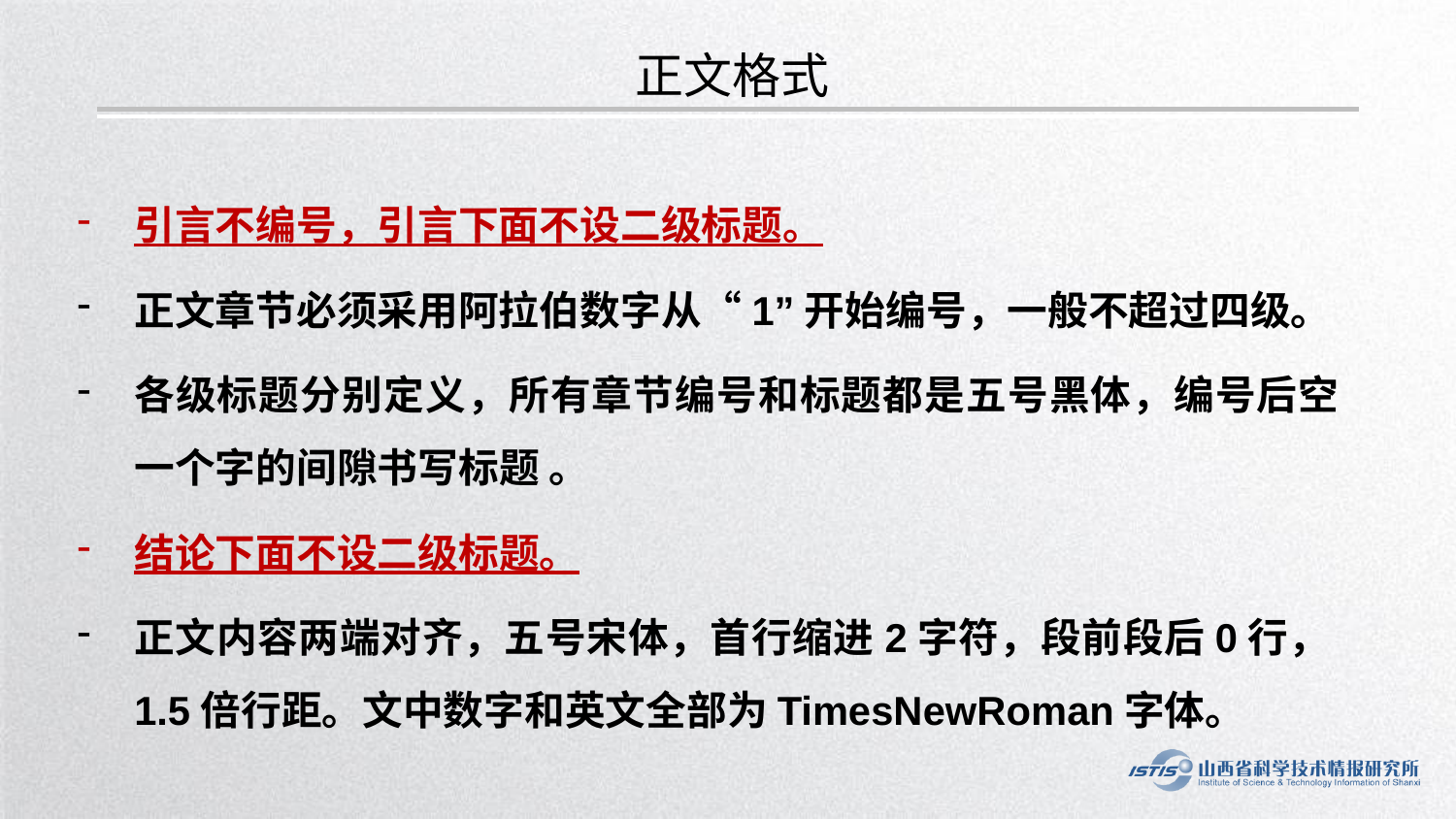

正文格式
引言不编号，引言下面不设二级标题。
正文章节必须采用阿拉伯数字从“1”开始编号，一般不超过四级。
各级标题分别定义，所有章节编号和标题都是五号黑体，编号后空一个字的间隙书写标题 。
结论下面不设二级标题。
正文内容两端对齐，五号宋体，首行缩进2字符，段前段后0行，1.5倍行距。文中数字和英文全部为TimesNewRoman字体。